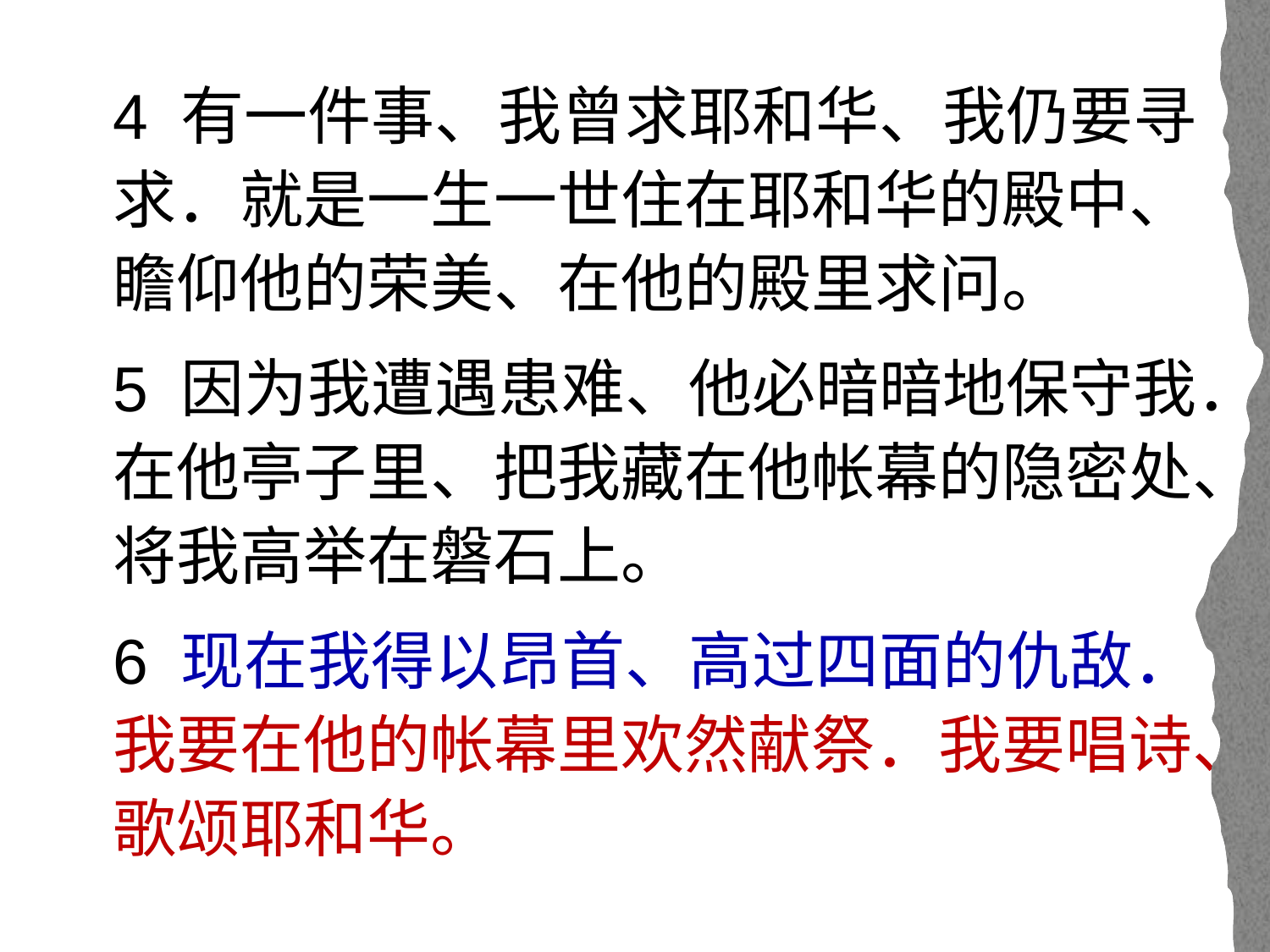

4 有一件事、我曾求耶和华、我仍要寻求．就是一生一世住在耶和华的殿中、瞻仰他的荣美、在他的殿里求问。
5 因为我遭遇患难、他必暗暗地保守我．在他亭子里、把我藏在他帐幕的隐密处、将我高举在磐石上。
6 现在我得以昂首、高过四面的仇敌．我要在他的帐幕里欢然献祭．我要唱诗、歌颂耶和华。